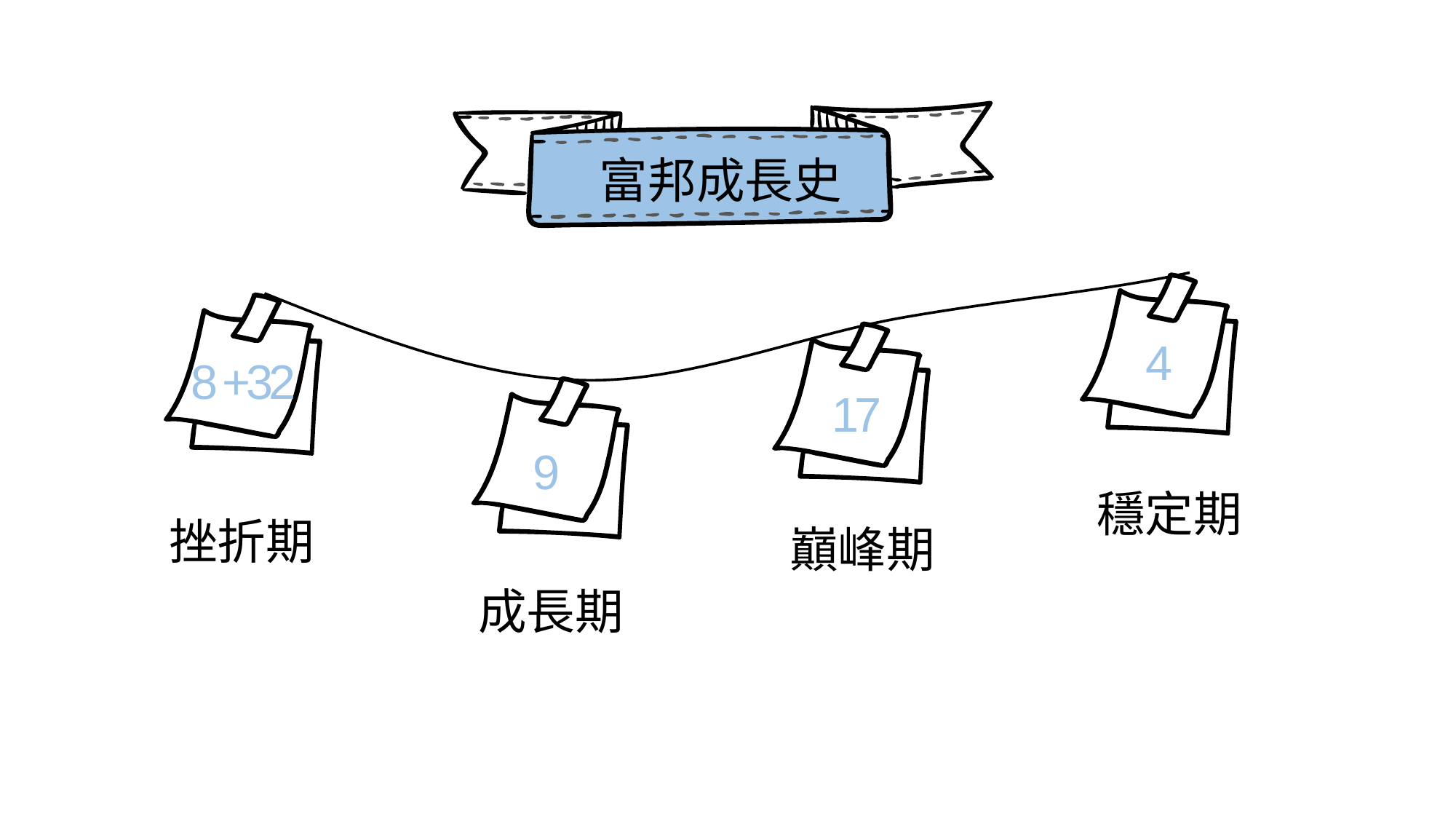

富邦成長史

4
8 +32

17
9
穩定期
挫折期
巔峰期
成長期